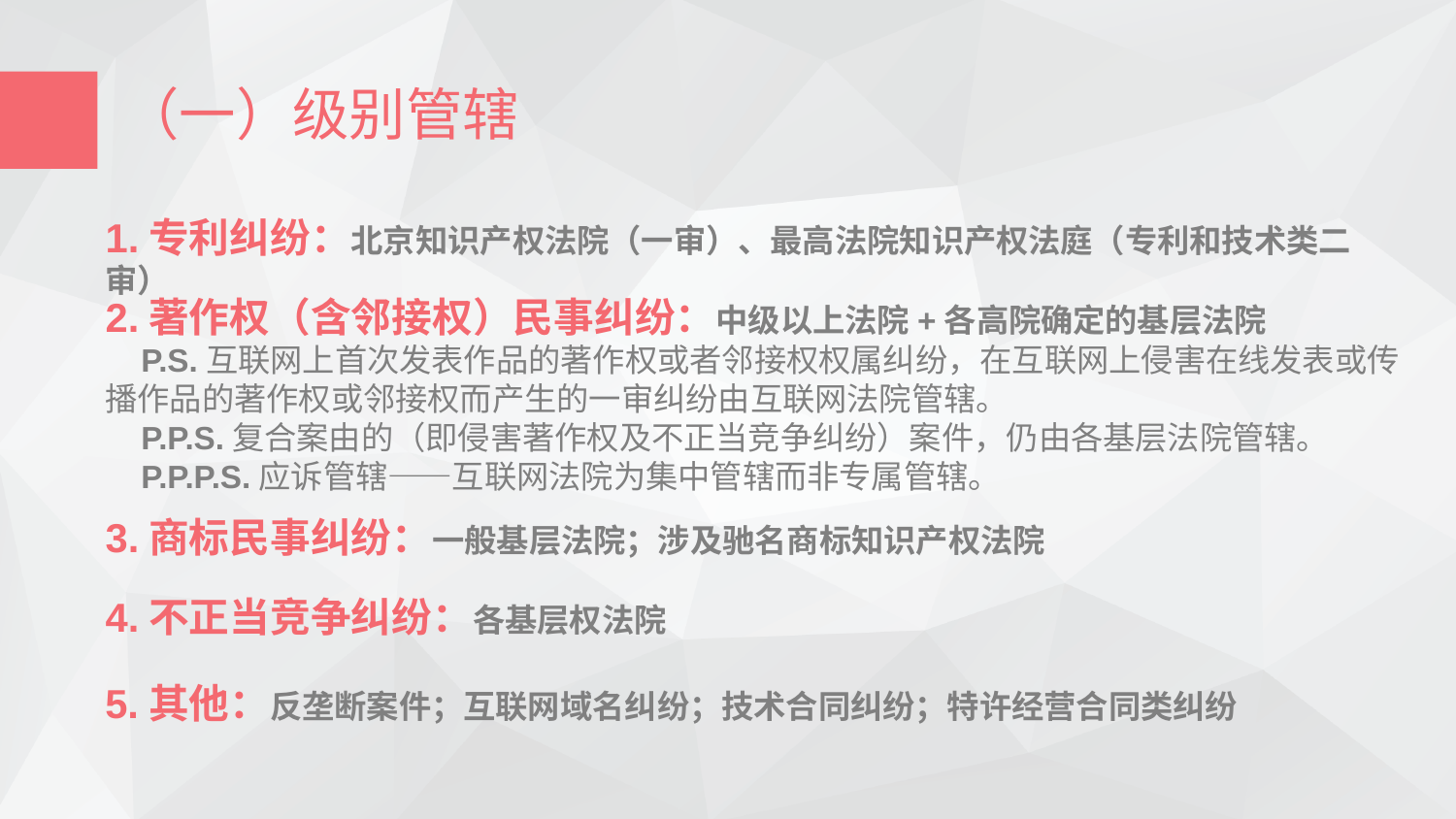

（一）级别管辖
1.专利纠纷：北京知识产权法院（一审）、最高法院知识产权法庭（专利和技术类二审）
2.著作权（含邻接权）民事纠纷：中级以上法院+各高院确定的基层法院
    P.S.互联网上首次发表作品的著作权或者邻接权权属纠纷，在互联网上侵害在线发表或传播作品的著作权或邻接权而产生的一审纠纷由互联网法院管辖。
    P.P.S.复合案由的（即侵害著作权及不正当竞争纠纷）案件，仍由各基层法院管辖。
    P.P.P.S.应诉管辖——互联网法院为集中管辖而非专属管辖。

3.商标民事纠纷：一般基层法院；涉及驰名商标知识产权法院
4.不正当竞争纠纷：各基层权法院
5.其他：反垄断案件；互联网域名纠纷；技术合同纠纷；特许经营合同类纠纷